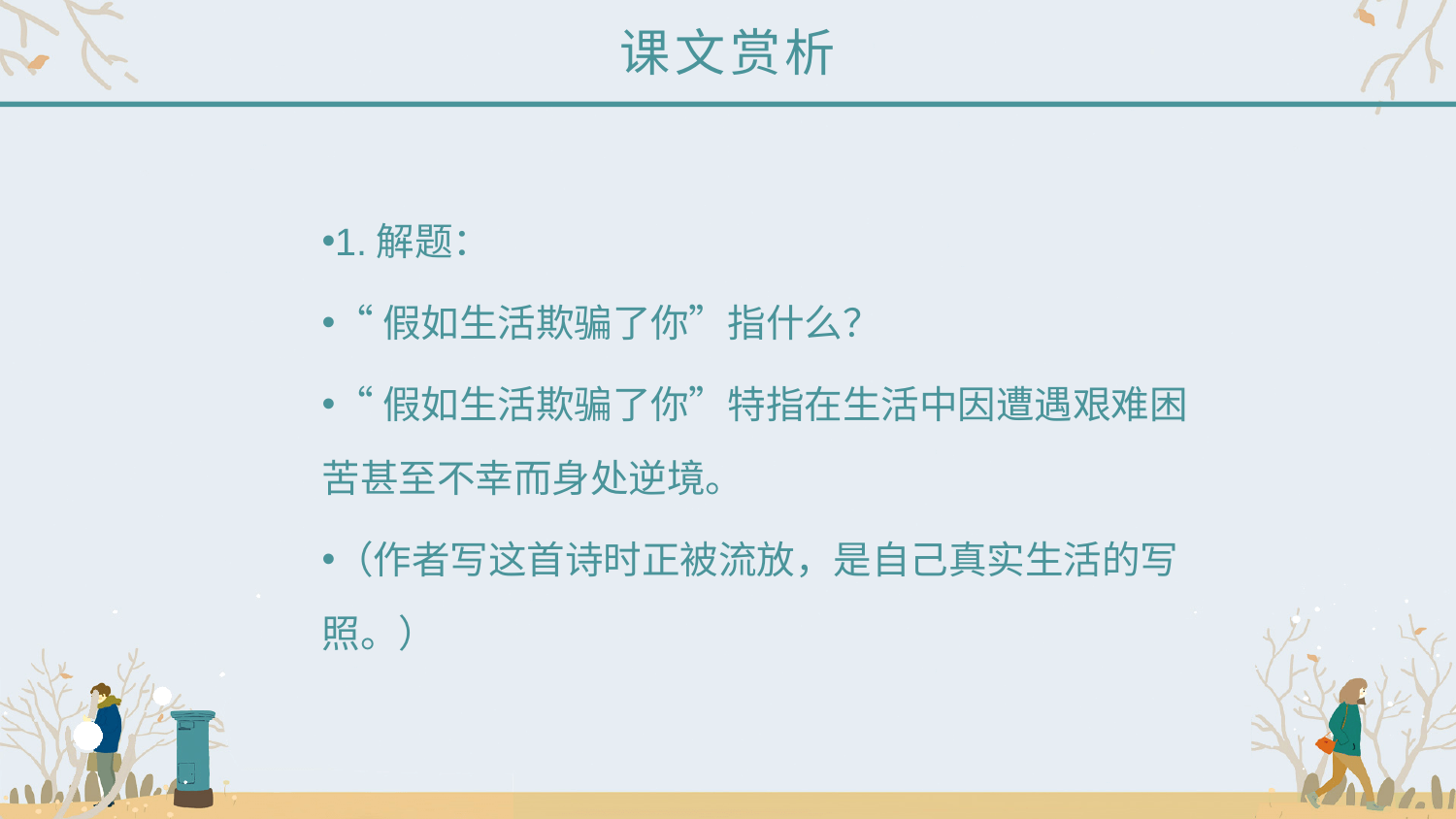

课文赏析

1.解题：
“假如生活欺骗了你”指什么？
“假如生活欺骗了你”特指在生活中因遭遇艰难困苦甚至不幸而身处逆境。
（作者写这首诗时正被流放，是自己真实生活的写照。）